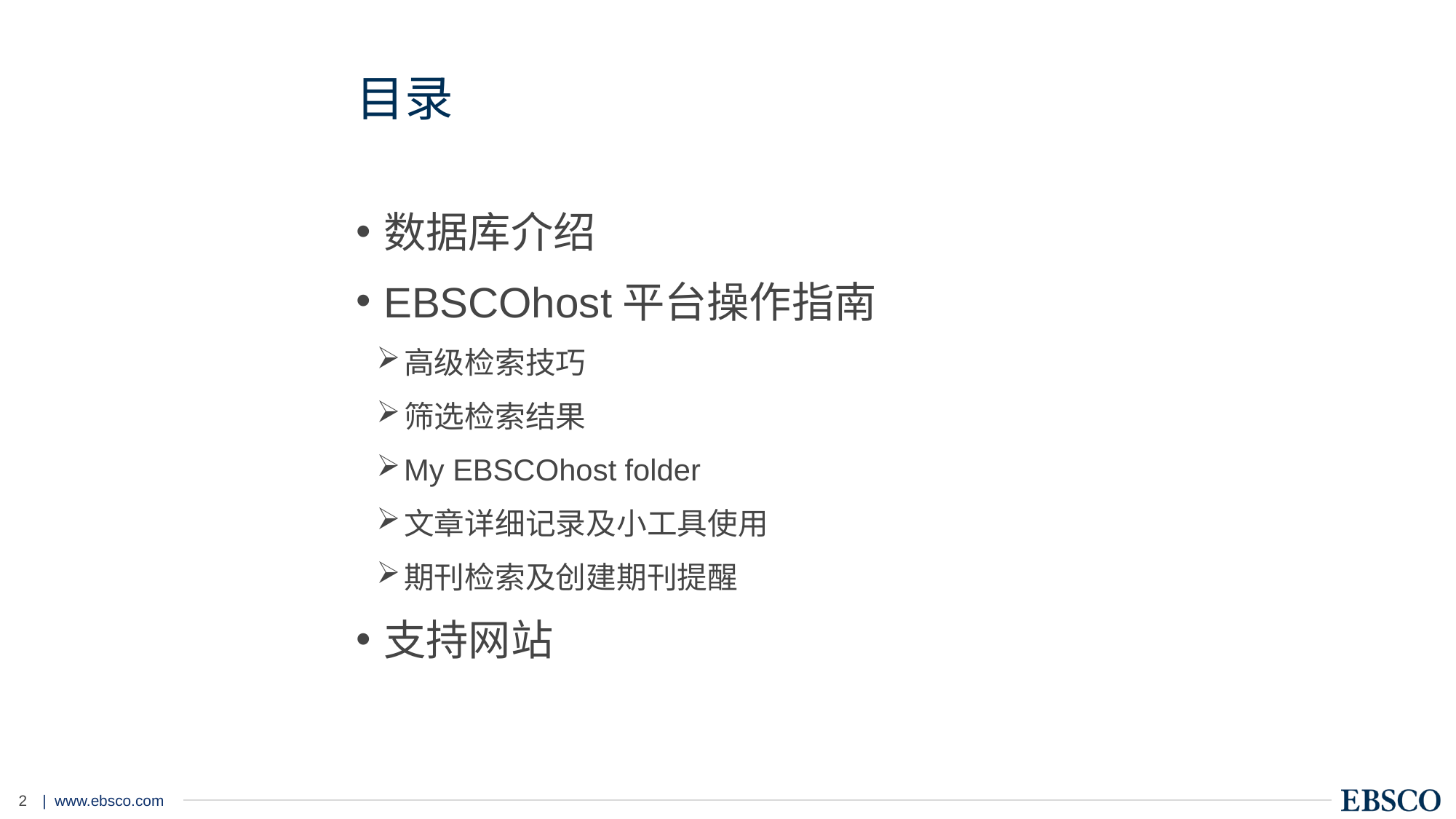

# 目录
数据库介绍
EBSCOhost平台操作指南
高级检索技巧
筛选检索结果
My EBSCOhost folder
文章详细记录及小工具使用
期刊检索及创建期刊提醒
支持网站